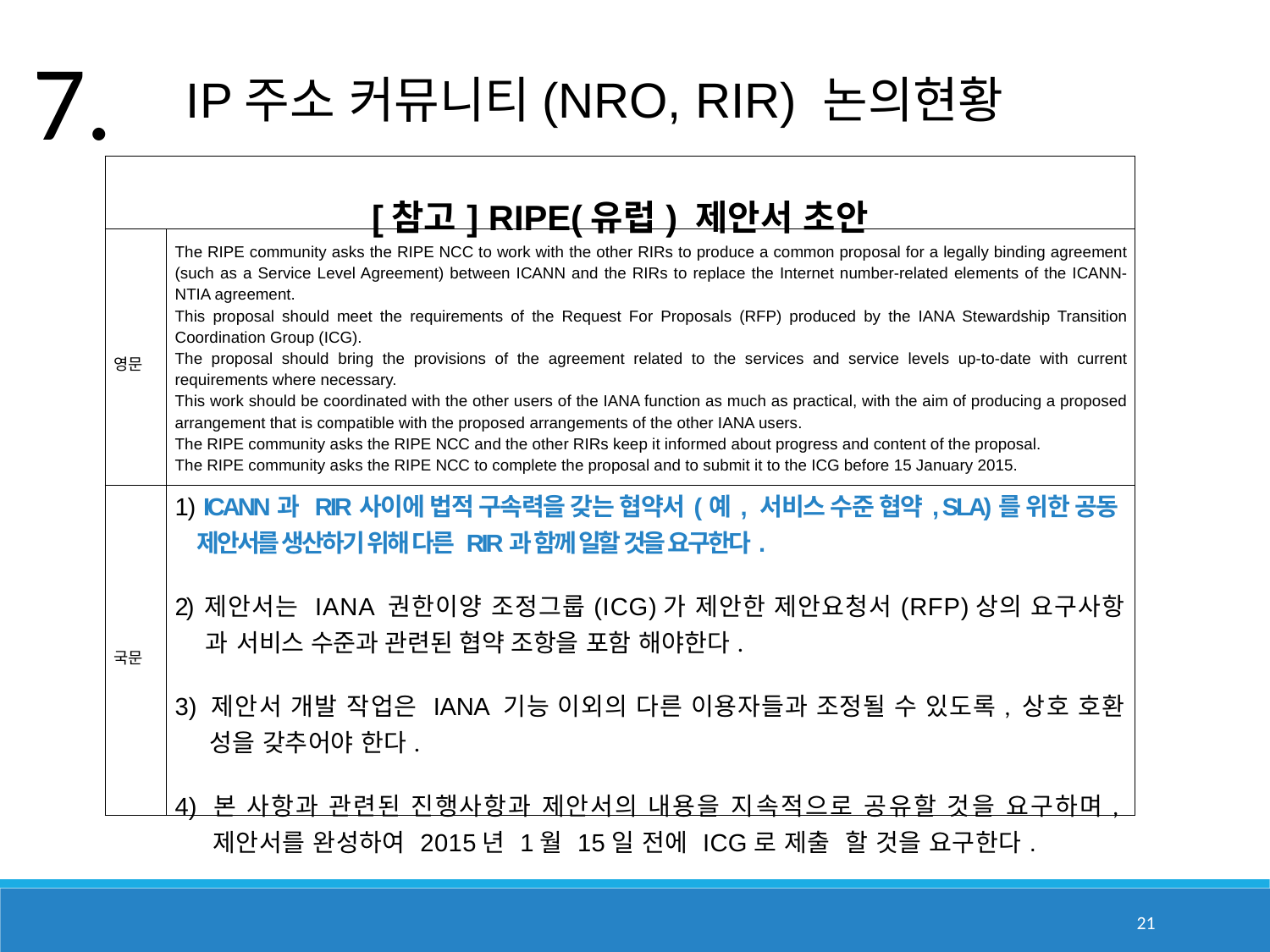

7.
     IP주소 커뮤니티(NRO, RIR) 논의현황
| [참고] RIPE(유럽) 제안서 초안 |  |
| --- | --- |
| 영문 | The RIPE community asks the RIPE NCC to work with the other RIRs to produce a common proposal for a legally binding agreement (such as a Service Level Agreement) between ICANN and the RIRs to replace the Internet number-related elements of the ICANN-NTIA agreement. This proposal should meet the requirements of the Request For Proposals (RFP) produced by the IANA Stewardship Transition Coordination Group (ICG). The proposal should bring the provisions of the agreement related to the services and service levels up-to-date with current requirements where necessary. This work should be coordinated with the other users of the IANA function as much as practical, with the aim of producing a proposed arrangement that is compatible with the proposed arrangements of the other IANA users. The RIPE community asks the RIPE NCC and the other RIRs keep it informed about progress and content of the proposal. The RIPE community asks the RIPE NCC to complete the proposal and to submit it to the ICG before 15 January 2015. |
| 국문 | 1) ICANN과 RIR사이에 법적 구속력을 갖는 협약서(예, 서비스 수준 협약, SLA)를 위한 공동 제안서를 생산하기 위해 다른 RIR과 함께 일할 것을 요구한다. 2) 제안서는 IANA 권한이양 조정그룹(ICG)가 제안한 제안요청서(RFP)상의 요구사항 과 서비스 수준과 관련된 협약 조항을 포함 해야한다. 3) 제안서 개발 작업은 IANA 기능 이외의 다른 이용자들과 조정될 수 있도록, 상호 호환 성을 갖추어야 한다. 4) 본 사항과 관련된 진행사항과 제안서의 내용을 지속적으로 공유할 것을 요구하며, 제안서를 완성하여 2015년 1월 15일 전에 ICG로 제출 할 것을 요구한다. |
21